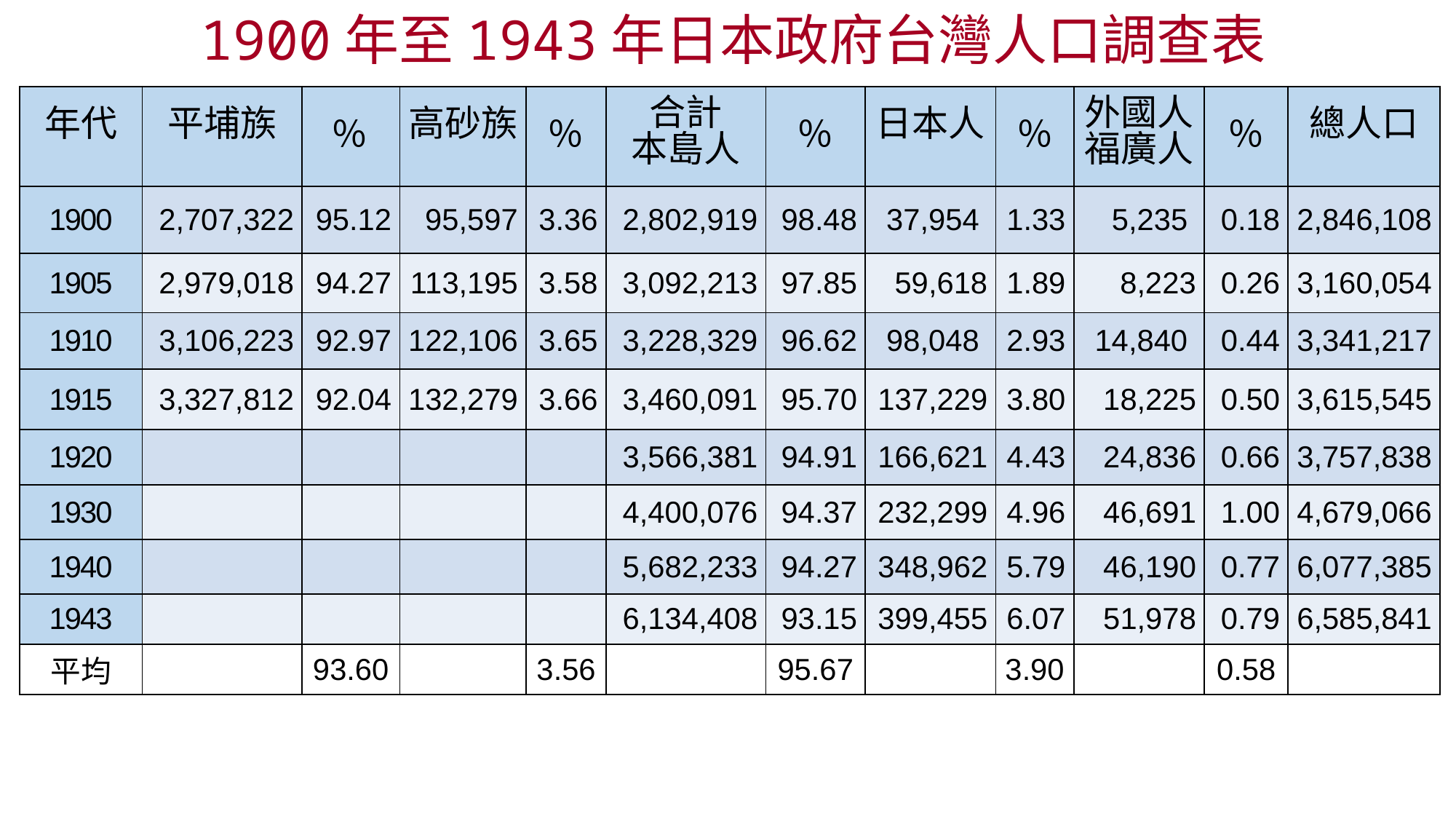

1900年至1943年日本政府台灣人口調查表
| 年代 | 平埔族 | ％ | 高砂族 | ％ | 合計 本島人 | ％ | 日本人 | ％ | 外國人 福廣人 | ％ | 總人口 |
| --- | --- | --- | --- | --- | --- | --- | --- | --- | --- | --- | --- |
| 1900 | 2,707,322 | 95.12 | 95,597 | 3.36 | 2,802,919 | 98.48 | 37,954 | 1.33 | 5,235 | 0.18 | 2,846,108 |
| 1905 | 2,979,018 | 94.27 | 113,195 | 3.58 | 3,092,213 | 97.85 | 59,618 | 1.89 | 8,223 | 0.26 | 3,160,054 |
| 1910 | 3,106,223 | 92.97 | 122,106 | 3.65 | 3,228,329 | 96.62 | 98,048 | 2.93 | 14,840 | 0.44 | 3,341,217 |
| 1915 | 3,327,812 | 92.04 | 132,279 | 3.66 | 3,460,091 | 95.70 | 137,229 | 3.80 | 18,225 | 0.50 | 3,615,545 |
| 1920 |  |  |  |  | 3,566,381 | 94.91 | 166,621 | 4.43 | 24,836 | 0.66 | 3,757,838 |
| 1930 |  |  |  |  | 4,400,076 | 94.37 | 232,299 | 4.96 | 46,691 | 1.00 | 4,679,066 |
| 1940 |  |  |  |  | 5,682,233 | 94.27 | 348,962 | 5.79 | 46,190 | 0.77 | 6,077,385 |
| 1943 |  |  |  |  | 6,134,408 | 93.15 | 399,455 | 6.07 | 51,978 | 0.79 | 6,585,841 |
| 平均 |  | 93.60 |  | 3.56 |  | 95.67 |  | 3.90 |  | 0.58 |  |